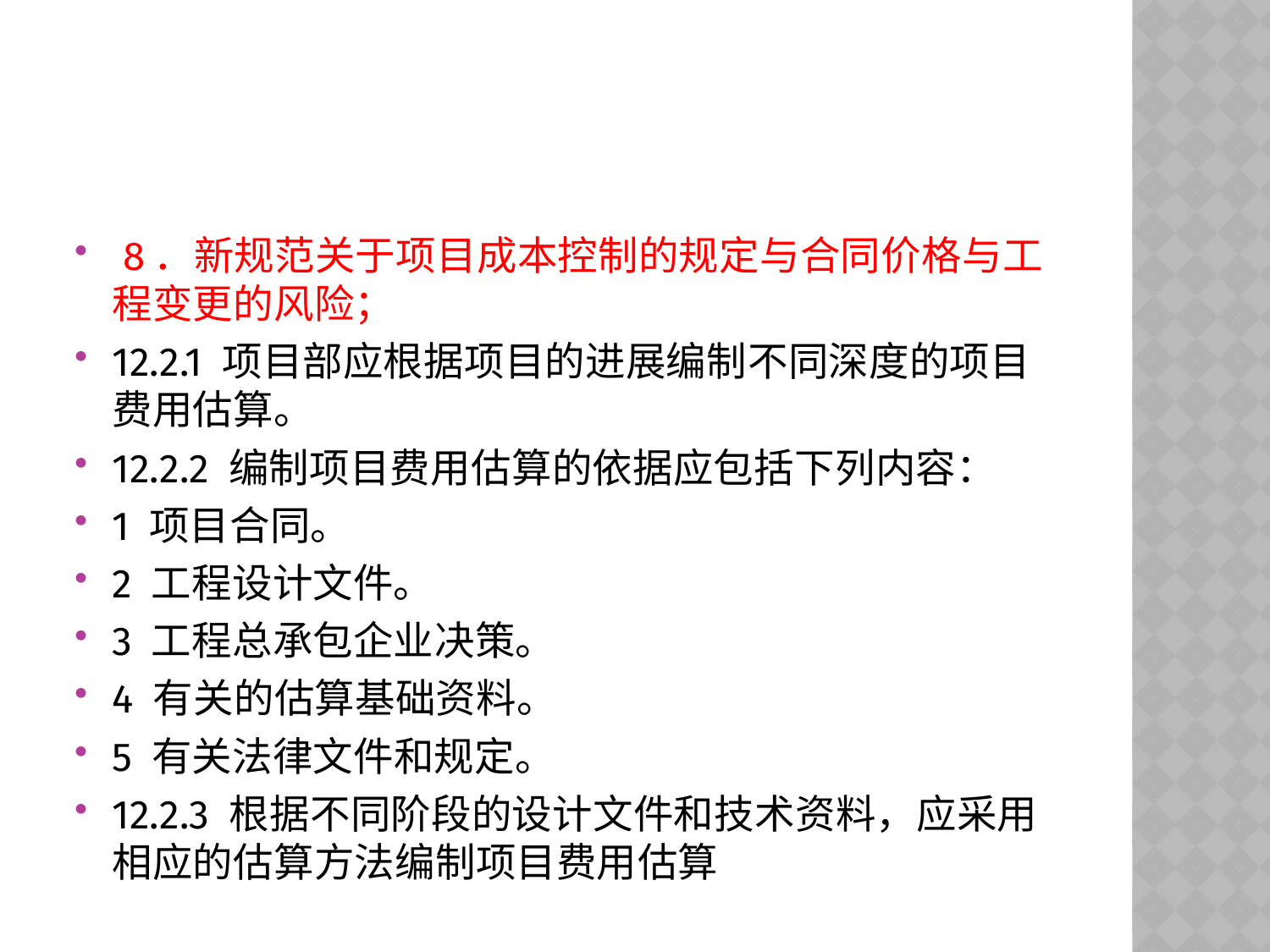

#
 8．新规范关于项目成本控制的规定与合同价格与工程变更的风险；
12.2.1 项目部应根据项目的进展编制不同深度的项目费用估算。
12.2.2 编制项目费用估算的依据应包括下列内容：
1 项目合同。
2 工程设计文件。
3 工程总承包企业决策。
4 有关的估算基础资料。
5 有关法律文件和规定。
12.2.3 根据不同阶段的设计文件和技术资料，应采用相应的估算方法编制项目费用估算